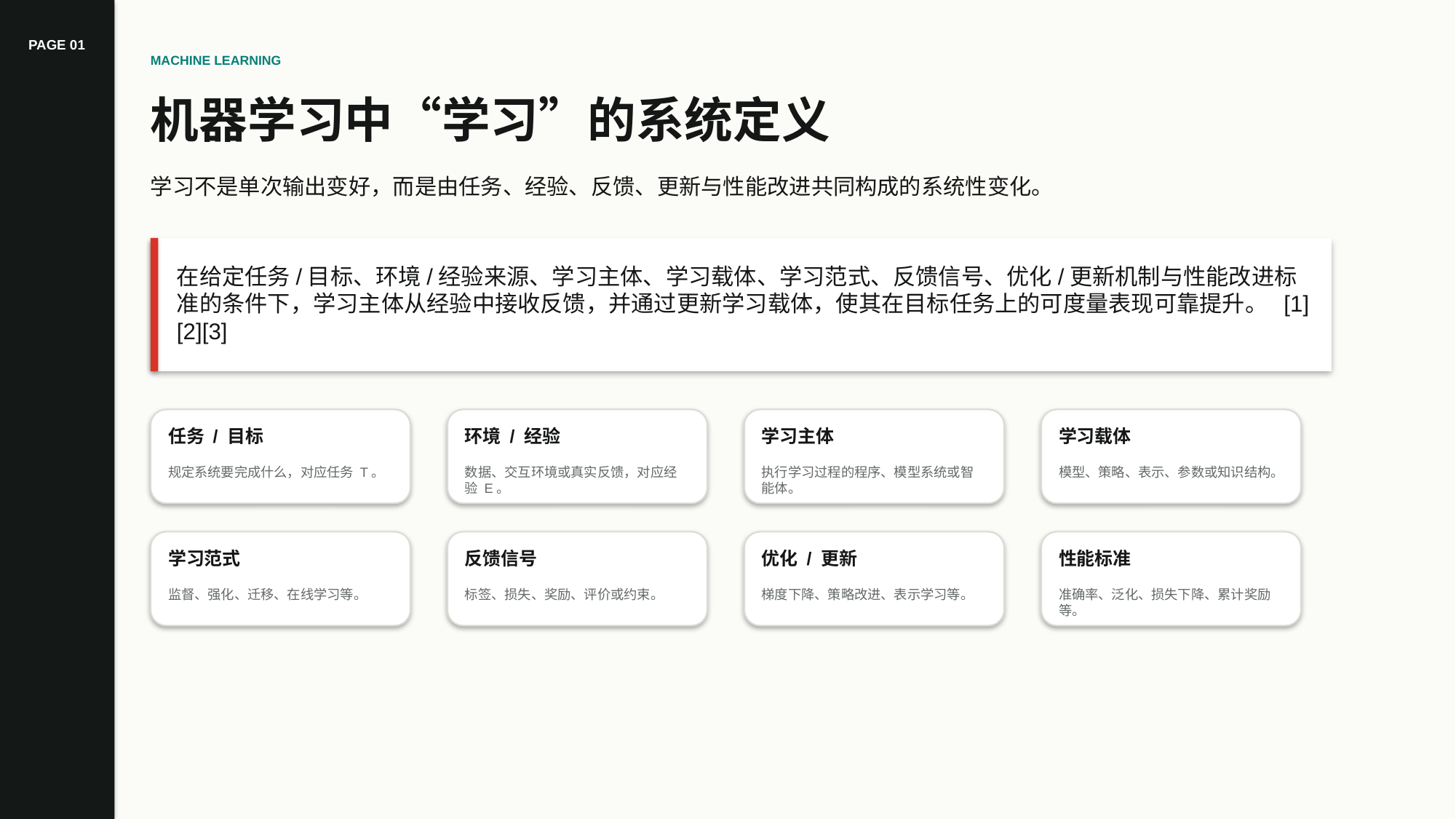

PAGE 01
MACHINE LEARNING
机器学习中“学习”的系统定义
学习不是单次输出变好，而是由任务、经验、反馈、更新与性能改进共同构成的系统性变化。

在给定任务/目标、环境/经验来源、学习主体、学习载体、学习范式、反馈信号、优化/更新机制与性能改进标准的条件下，学习主体从经验中接收反馈，并通过更新学习载体，使其在目标任务上的可度量表现可靠提升。  [1][2][3]

任务 / 目标
环境 / 经验
学习主体
学习载体
规定系统要完成什么，对应任务 T。
数据、交互环境或真实反馈，对应经验 E。
执行学习过程的程序、模型系统或智能体。
模型、策略、表示、参数或知识结构。

学习范式
反馈信号
优化 / 更新
性能标准
监督、强化、迁移、在线学习等。
标签、损失、奖励、评价或约束。
梯度下降、策略改进、表示学习等。
准确率、泛化、损失下降、累计奖励等。